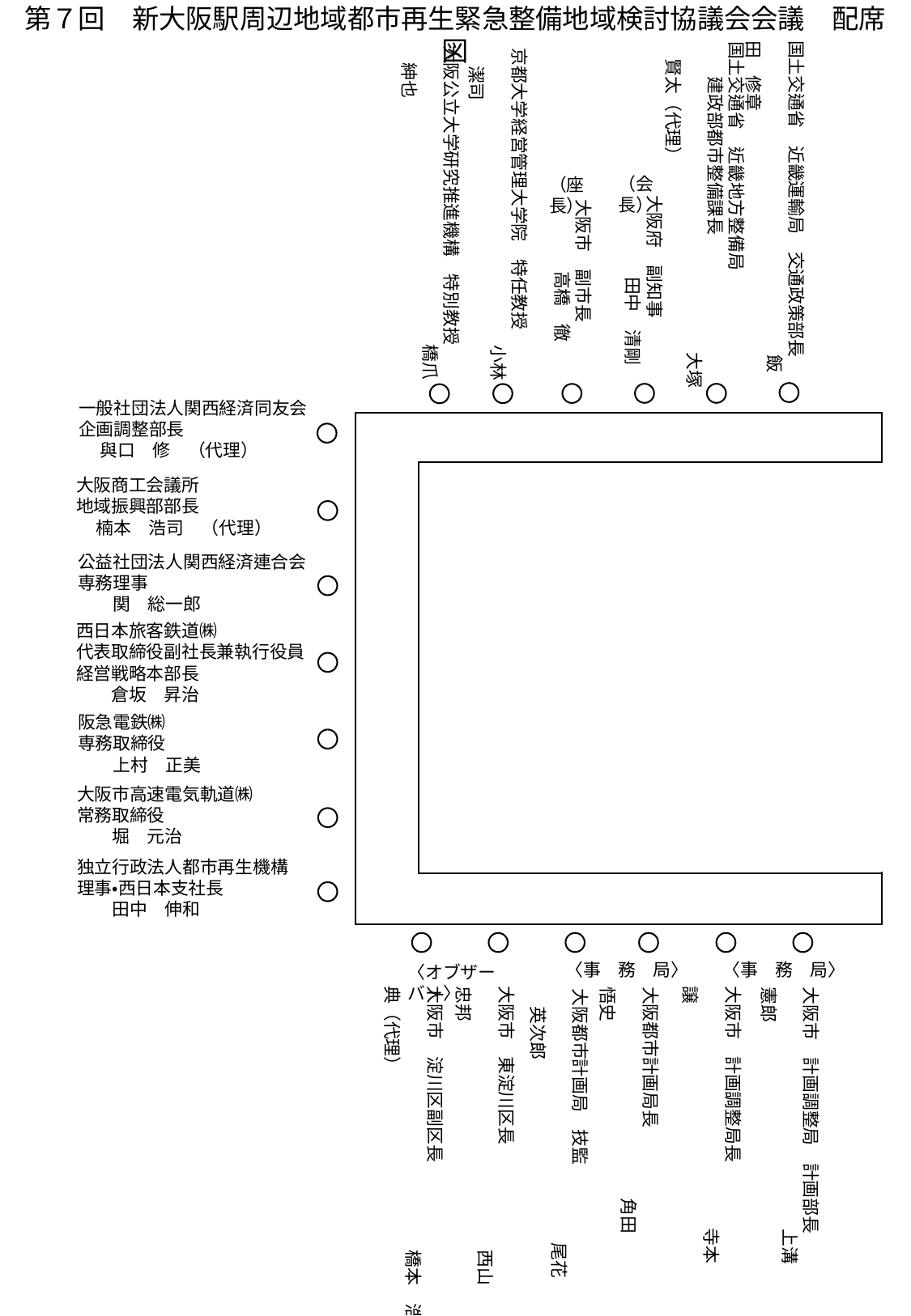

第７回　新大阪駅周辺地域都市再生緊急整備地域検討協議会会議　配席図
国土交通省　近畿運輸局　交通政策部長
　　　　　　　　　　　　　　　　　    飯田　修章
国土交通省　近畿地方整備局
　　建政部都市整備課長
　　　　　　　　　　　　　　　　　   大塚　賢太（代理）
大阪公立大学研究推進機構　特別教授
    　　　　　　　　　　　　　　　    橋爪　紳也
京都大学経営管理大学院　特任教授
　　　　　　　　　　　　　　　　    小林　潔司
（会長）
（座長）
大阪府　副知事
　　　　   田中　清剛
大阪市　副市長
　　　     高橋　徹

一般社団法人関西経済同友会
企画調整部長
　 與口　修　（代理）

大阪商工会議所
地域振興部部長
    楠本　浩司　（代理）

公益社団法人関西経済連合会
専務理事
　　関　総一郎

西日本旅客鉄道㈱
代表取締役副社長兼執行役員
経営戦略本部長
　　倉坂　昇治

阪急電鉄㈱
専務取締役
　　上村　正美

大阪市高速電気軌道㈱
常務取締役
　　堀　元治

独立行政法人都市再生機構
理事・西日本支社長
　　田中　伸和

〈事　務　局〉
〈事　務　局〉
〈オブザーバー〉
大阪市　淀川区副区長
　　　　　　　　　　　　　　　橋本　浩典（代理）
大阪市　東淀川区長
　　　　　　　　　　　　　　　西山　忠邦
大阪市　計画調整局長
　　　　　　　        　　　　　寺本　譲
大阪都市計画局長
　　　　　　　                       角田　悟史
大阪市　計画調整局　計画部長
　　　　　　　        　　　　　上溝　憲郎
大阪都市計画局　技監
　　　　　  　　　　　　　　　尾花　英次郎